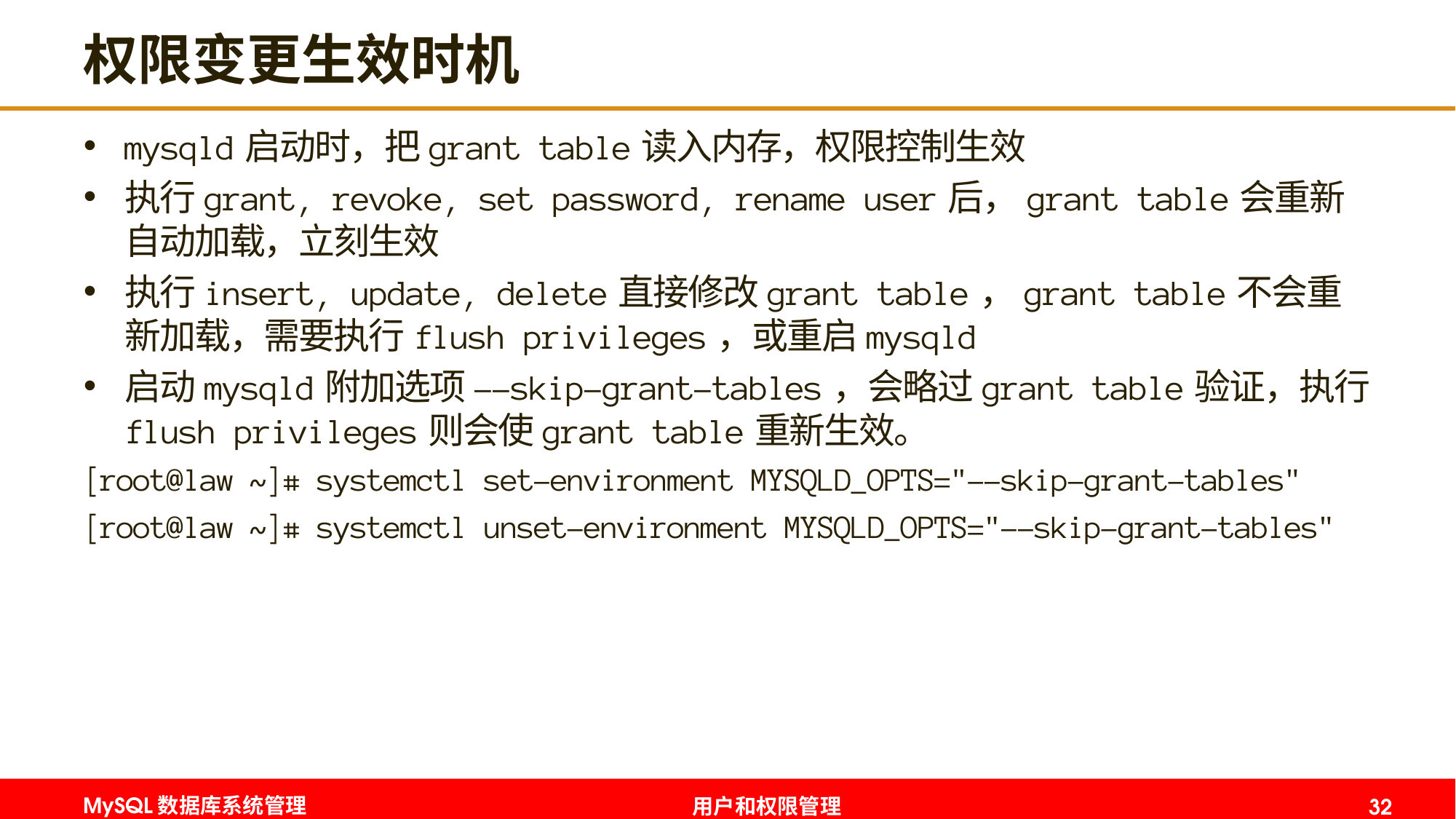

# 权限变更生效时机
mysqld启动时，把grant table读入内存，权限控制生效
执行grant, revoke, set password, rename user后，grant table会重新自动加载，立刻生效
执行insert, update, delete直接修改grant table，grant table不会重新加载，需要执行flush privileges，或重启mysqld
启动mysqld附加选项--skip-grant-tables，会略过grant table验证，执行flush privileges则会使grant table重新生效。
[root@law ~]# systemctl set-environment MYSQLD_OPTS="--skip-grant-tables"
[root@law ~]# systemctl unset-environment MYSQLD_OPTS="--skip-grant-tables"